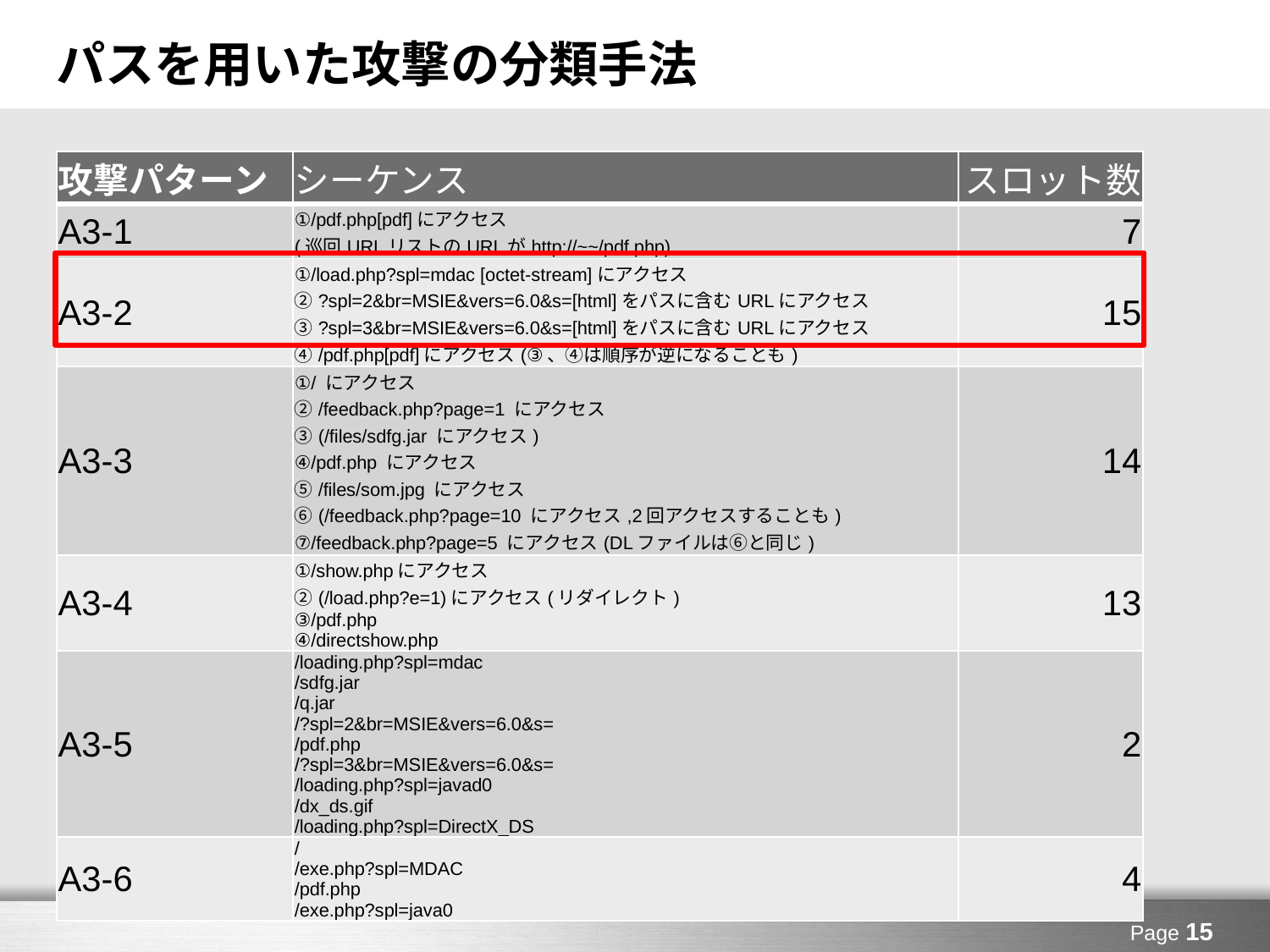

# パスを用いた攻撃の分類手法
| 攻撃パターン | シーケンス | スロット数 |
| --- | --- | --- |
| A3-1 | ①/pdf.php[pdf]にアクセス (巡回URLリストのURLがhttp://~~/pdf.php) | 7 |
| A3-2 | ①/load.php?spl=mdac [octet-stream]にアクセス ②?spl=2&br=MSIE&vers=6.0&s=[html]をパスに含むURLにアクセス ③?spl=3&br=MSIE&vers=6.0&s=[html]をパスに含むURLにアクセス ④/pdf.php[pdf]にアクセス(③、④は順序が逆になることも) | 15 |
| A3-3 | ①/ にアクセス ②/feedback.php?page=1 にアクセス ③(/files/sdfg.jar にアクセス) ④/pdf.php にアクセス ⑤/files/som.jpg にアクセス ⑥(/feedback.php?page=10 にアクセス,2回アクセスすることも) ⑦/feedback.php?page=5 にアクセス(DLファイルは⑥と同じ) | 14 |
| A3-4 | ①/show.phpにアクセス ②(/load.php?e=1)にアクセス(リダイレクト) ③/pdf.php ④/directshow.php | 13 |
| A3-5 | /loading.php?spl=mdac /sdfg.jar /q.jar /?spl=2&br=MSIE&vers=6.0&s= /pdf.php /?spl=3&br=MSIE&vers=6.0&s= /loading.php?spl=javad0 /dx\_ds.gif /loading.php?spl=DirectX\_DS | 2 |
| A3-6 | / /exe.php?spl=MDAC /pdf.php /exe.php?spl=java0 | 4 |

Page 15